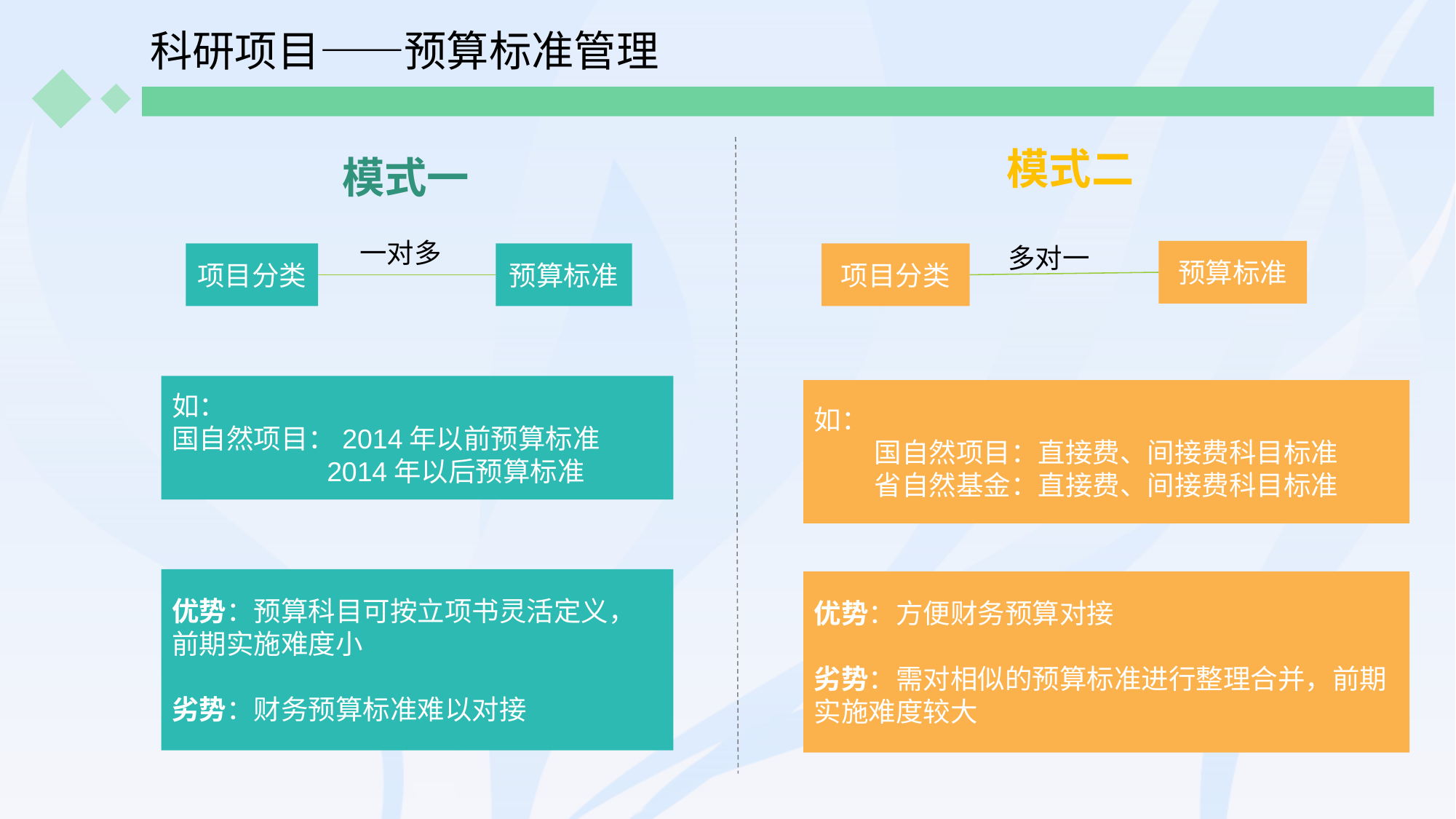

科研项目——预算标准管理
模式二
模式一
一对多
多对一
预算标准
项目分类
预算标准
项目分类
如：
国自然项目：2014年以前预算标准
	      2014年以后预算标准
如：
国自然项目：直接费、间接费科目标准
省自然基金：直接费、间接费科目标准
优势：预算科目可按立项书灵活定义，前期实施难度小

劣势：财务预算标准难以对接
优势：方便财务预算对接

劣势：需对相似的预算标准进行整理合并，前期实施难度较大